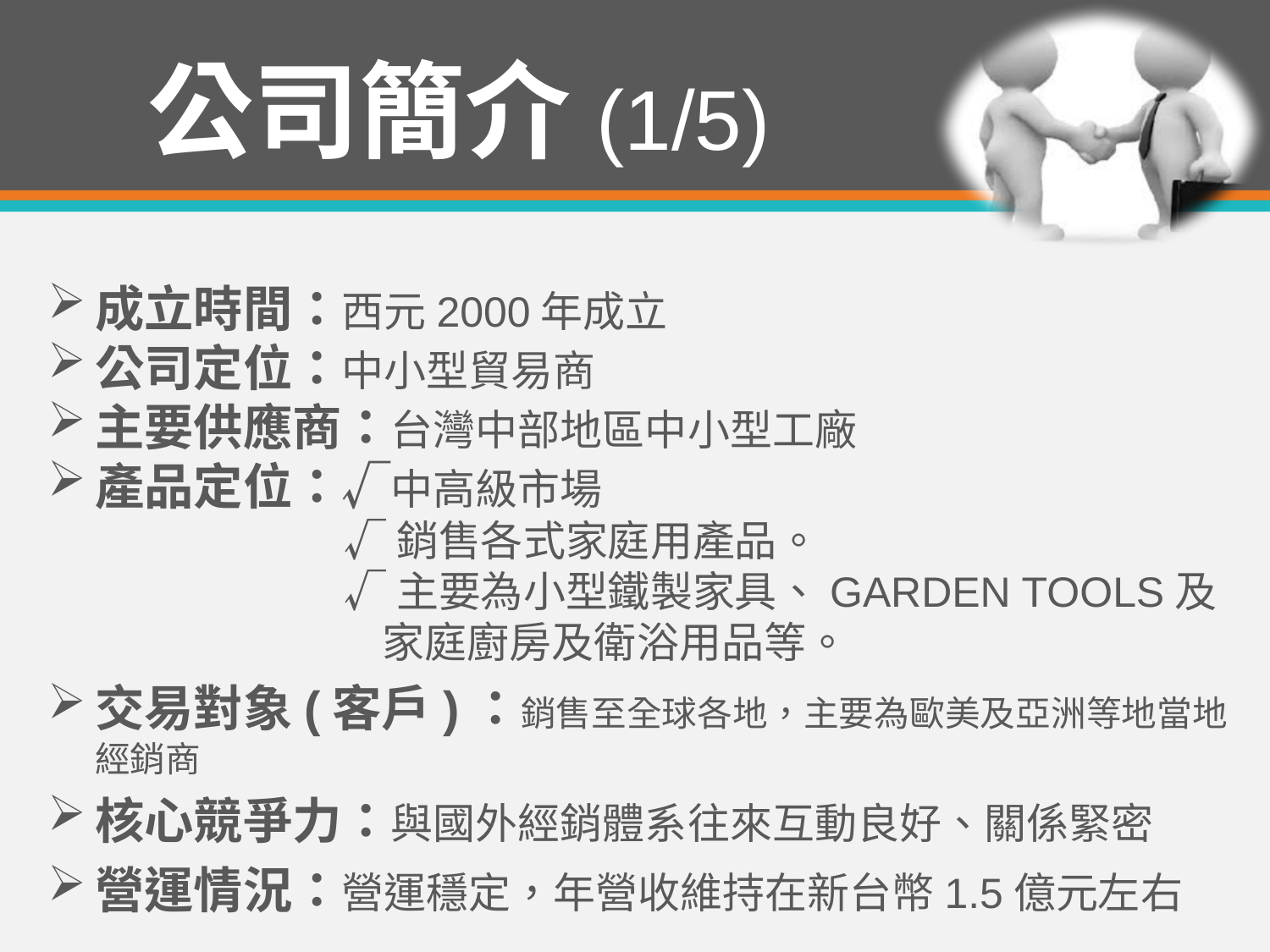

# 公司簡介(1/5)
成立時間：西元2000年成立
公司定位：中小型貿易商
主要供應商：台灣中部地區中小型工廠
產品定位：√中高級市場
  √銷售各式家庭用產品。
  √主要為小型鐵製家具、GARDEN TOOLS及
     家庭廚房及衛浴用品等。
交易對象(客戶)：銷售至全球各地，主要為歐美及亞洲等地當地經銷商
核心競爭力：與國外經銷體系往來互動良好、關係緊密
營運情況：營運穩定，年營收維持在新台幣1.5億元左右